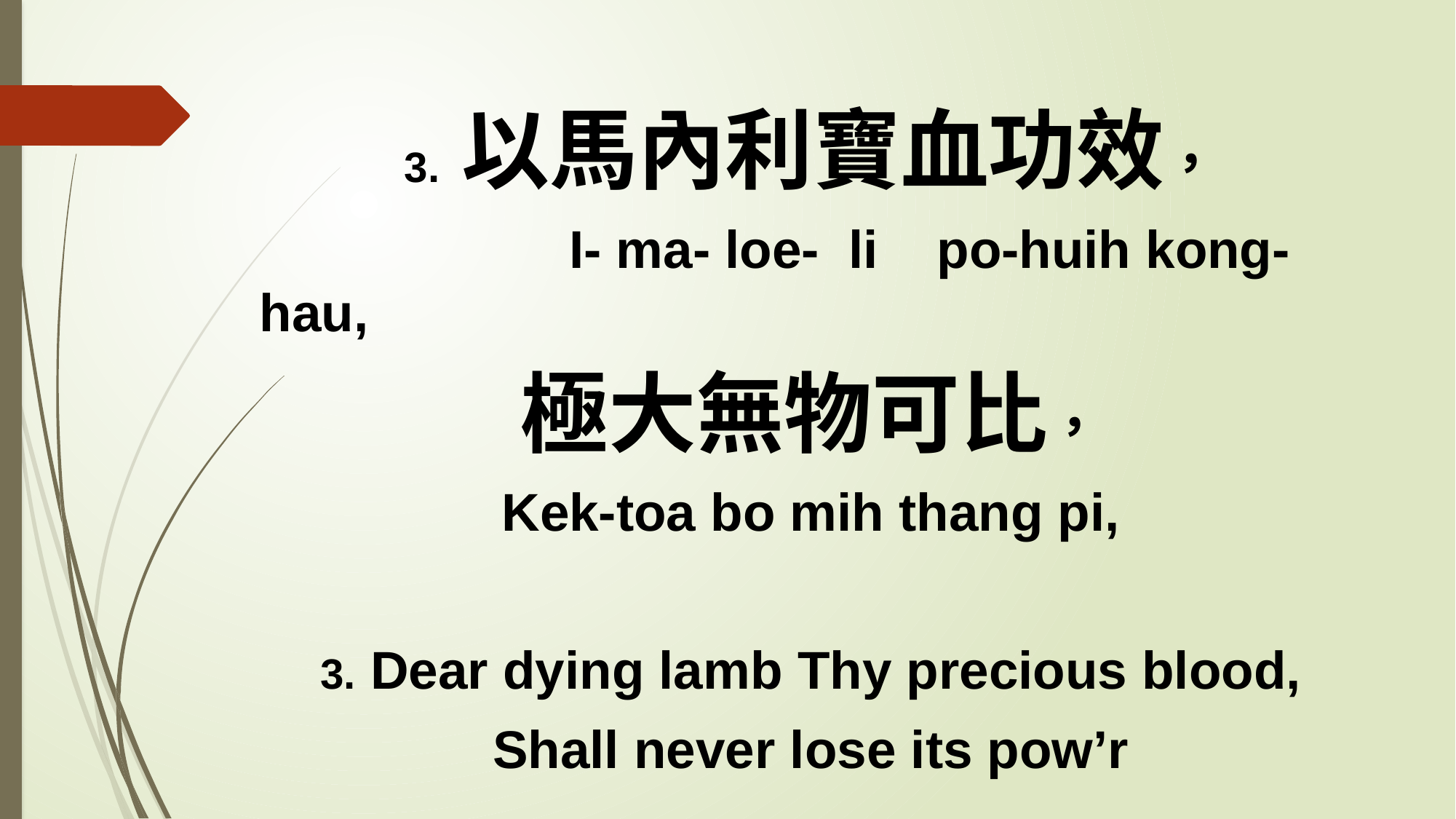

3. 以馬內利寶血功效，
                     I- ma- loe-  li    po-huih kong-hau,
極大無物可比，
Kek-toa bo mih thang pi,

3. Dear dying lamb Thy precious blood,
Shall never lose its pow’r